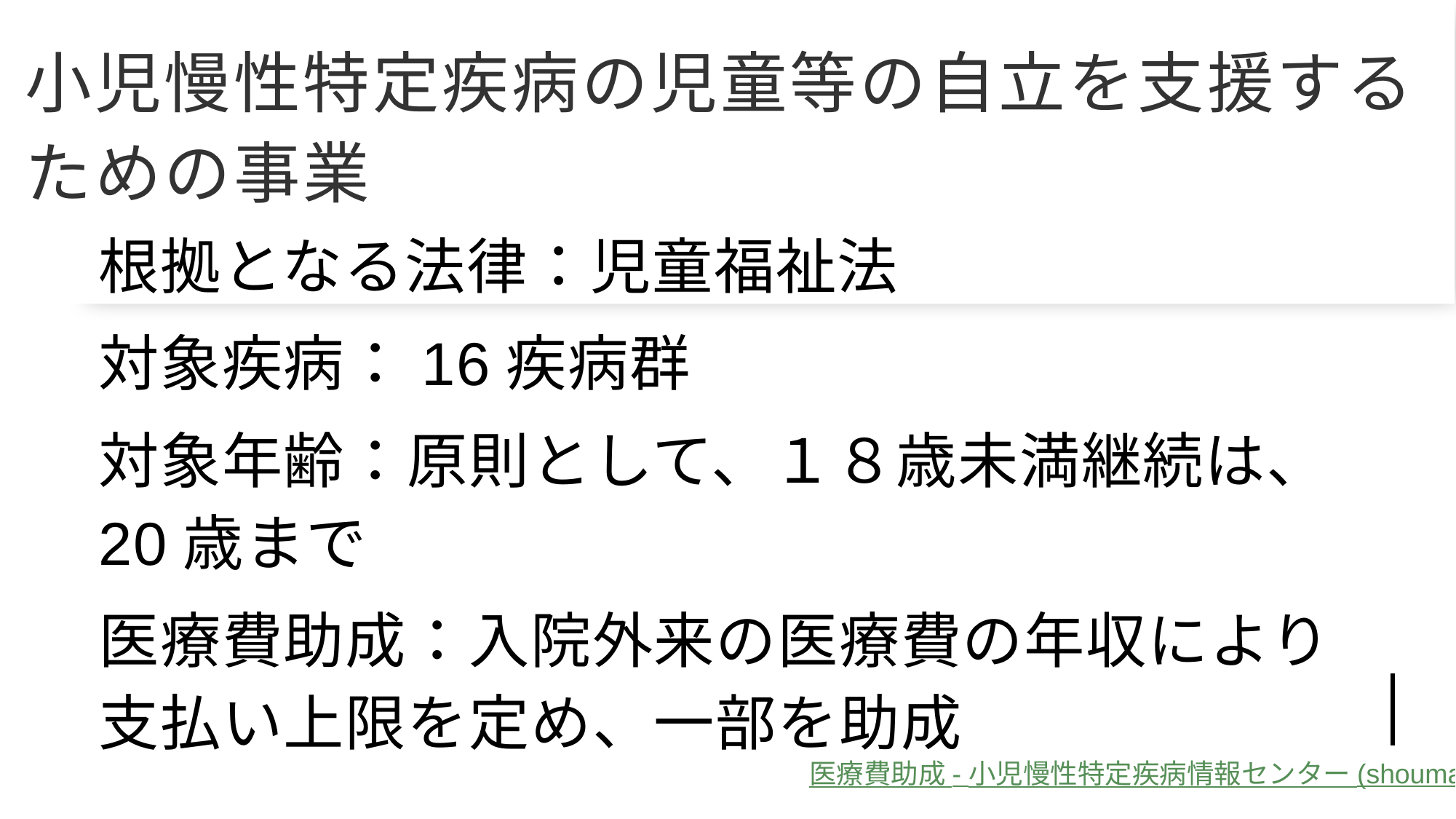

# 小児慢性特定疾病の児童等の自立を支援するための事業
根拠となる法律：児童福祉法
対象疾病：16疾病群
対象年齢：原則として、１８歳未満継続は、20歳まで
医療費助成：入院外来の医療費の年収により支払い上限を定め、一部を助成
医療費助成 - 小児慢性特定疾病情報センター (shouman.jp)